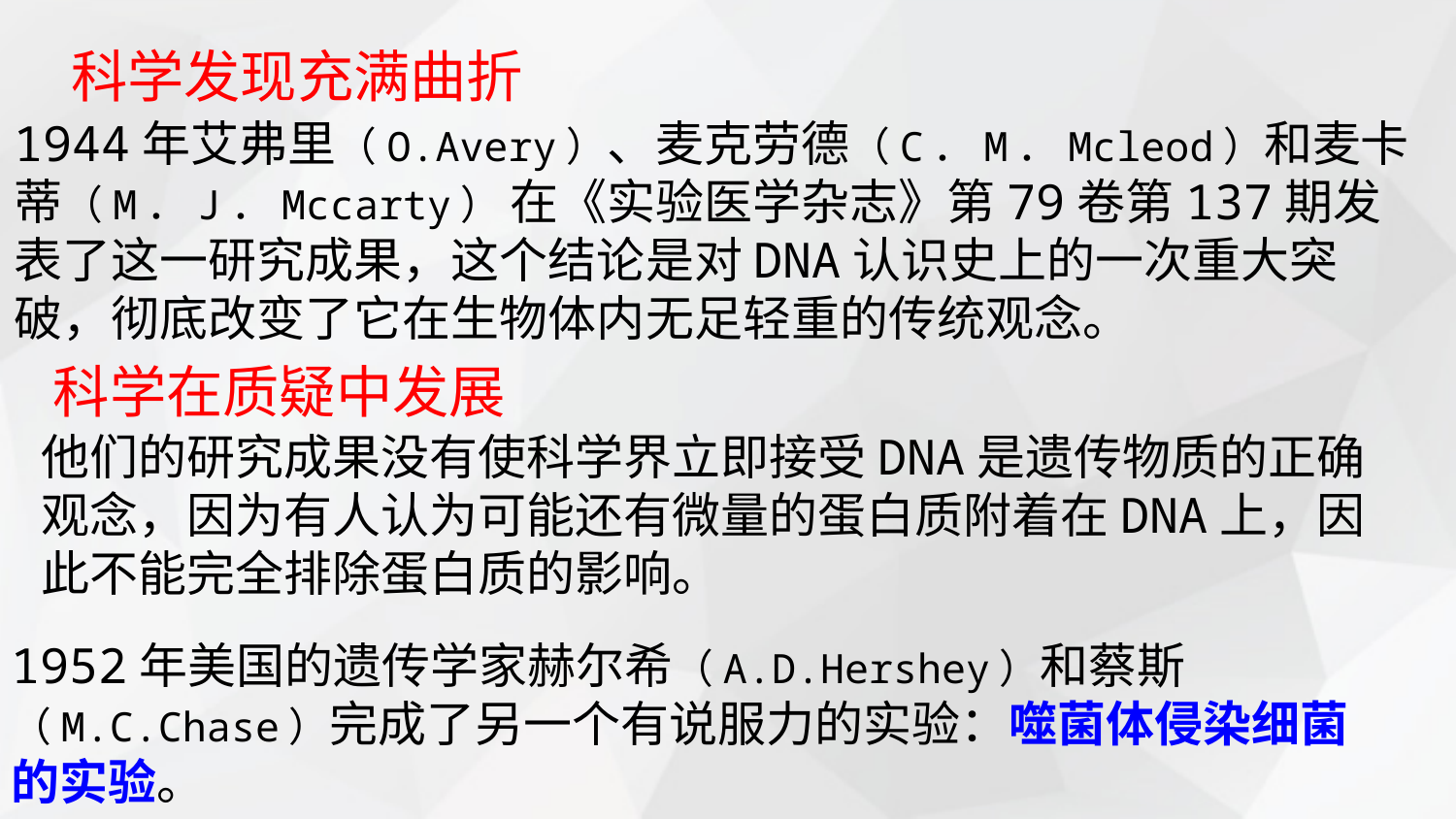

科学发现充满曲折
1944年艾弗里（O.Avery）、麦克劳德（C．M．Mcleod）和麦卡蒂（M．J．Mccarty） 在《实验医学杂志》第79卷第137期发表了这一研究成果，这个结论是对DNA认识史上的一次重大突破，彻底改变了它在生物体内无足轻重的传统观念。
科学在质疑中发展
他们的研究成果没有使科学界立即接受DNA是遗传物质的正确观念，因为有人认为可能还有微量的蛋白质附着在DNA上，因此不能完全排除蛋白质的影响。
1952年美国的遗传学家赫尔希（A.D.Hershey）和蔡斯（M.C.Chase）完成了另一个有说服力的实验：噬菌体侵染细菌的实验。